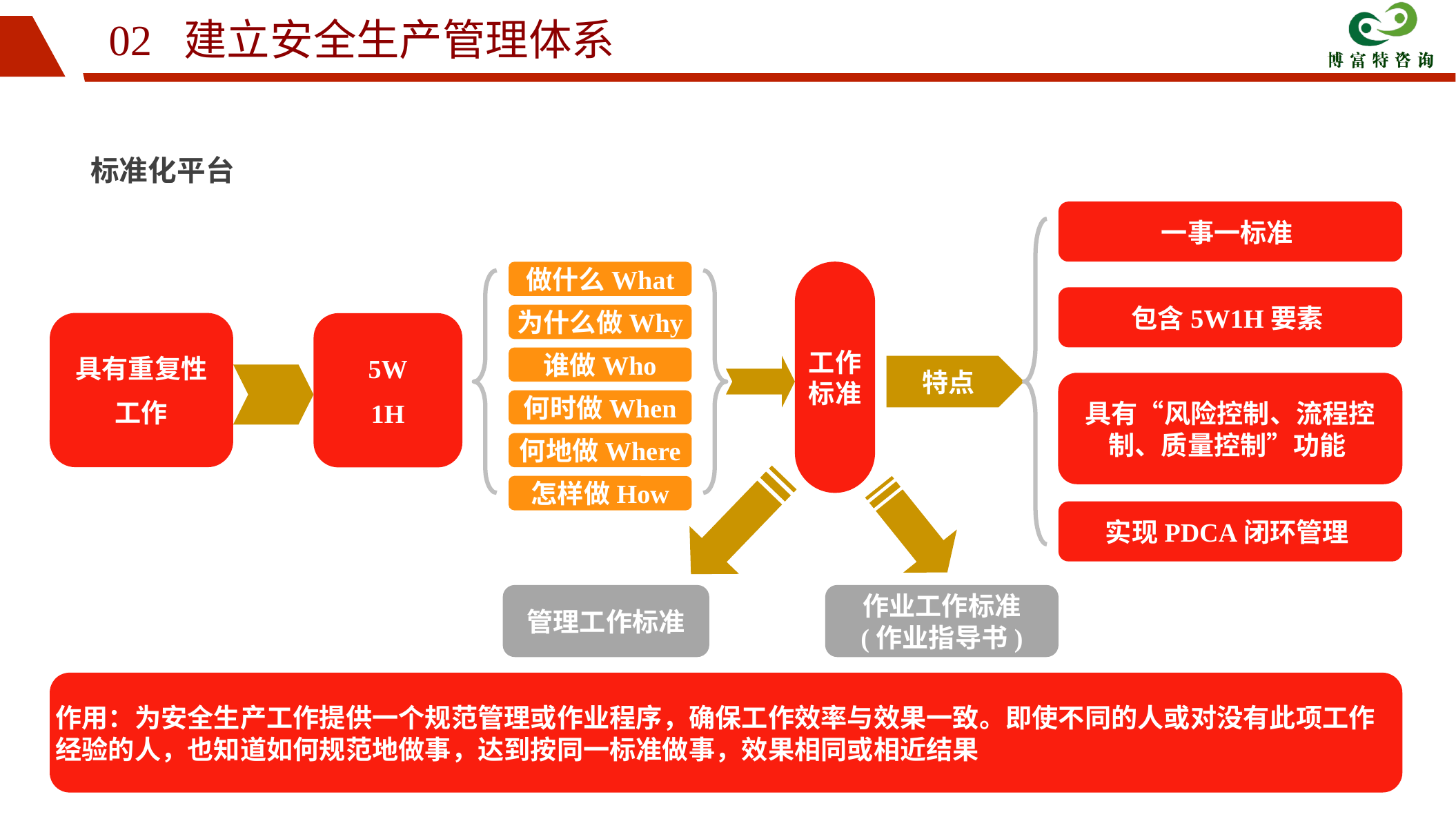

02  建立安全生产管理体系

标准化平台
一事一标准

工作标准
做什么What

包含5W1H要素
为什么做Why
具有重复性
工作
5W
1H
谁做Who

特点

具有“风险控制、流程控制、质量控制”功能
何时做When
何地做Where
怎样做How

实现PDCA闭环管理
管理工作标准
作业工作标准
(作业指导书)
作用：为安全生产工作提供一个规范管理或作业程序，确保工作效率与效果一致。即使不同的人或对没有此项工作经验的人，也知道如何规范地做事，达到按同一标准做事，效果相同或相近结果